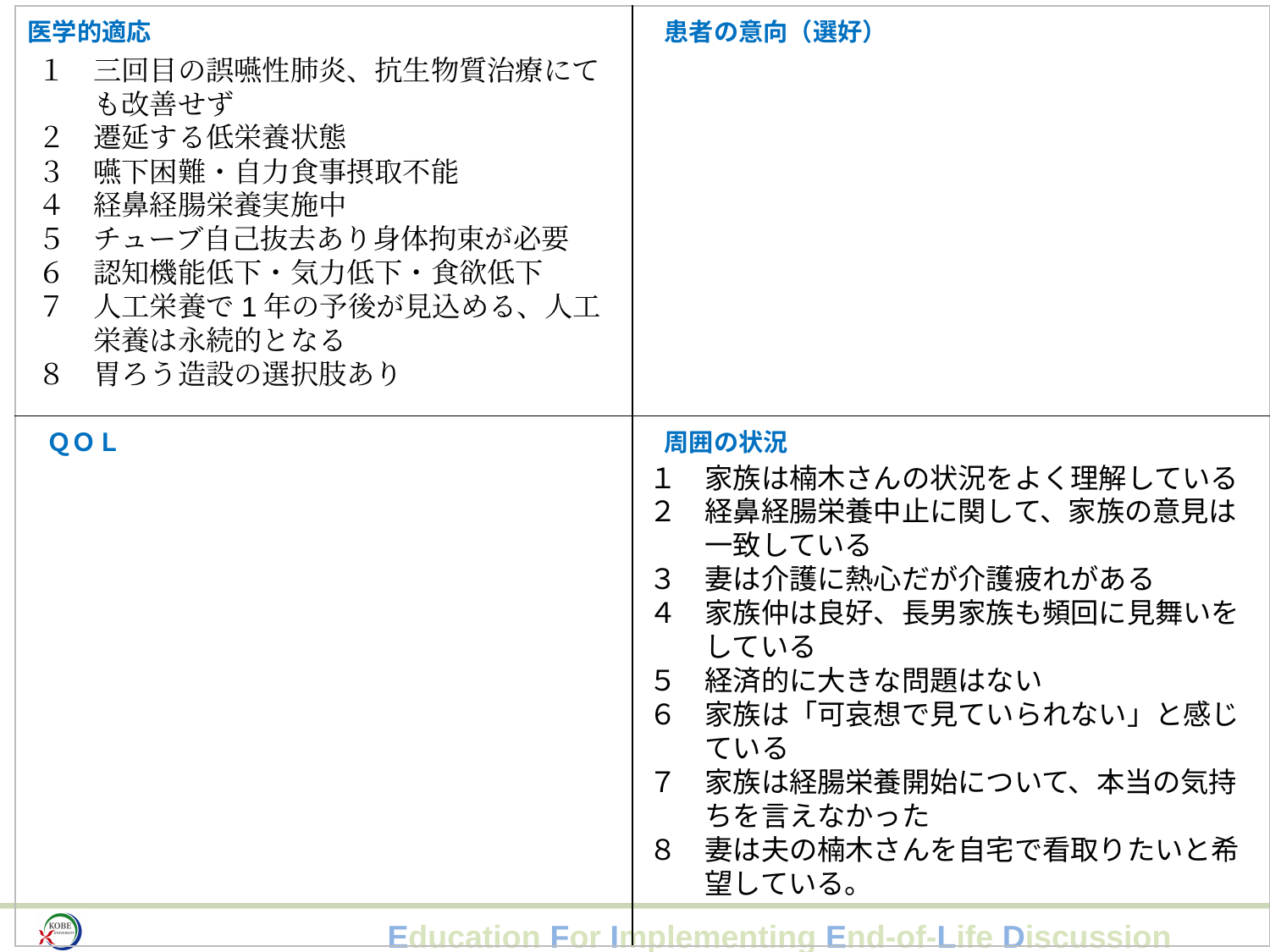

| 医学的適応 | 患者の意向（選好） |
| --- | --- |
| ＱＯＬ | 周囲の状況 |

１　三回目の誤嚥性肺炎、抗生物質治療にて
　　も改善せず
２　遷延する低栄養状態
３　嚥下困難・自力食事摂取不能
４　経鼻経腸栄養実施中
５　チューブ自己抜去あり身体拘束が必要
６　認知機能低下・気力低下・食欲低下
７　人工栄養で1年の予後が見込める、人工
　　栄養は永続的となる
８　胃ろう造設の選択肢あり
１　家族は楠木さんの状況をよく理解している
２　経鼻経腸栄養中止に関して、家族の意見は
　　一致している
３　妻は介護に熱心だが介護疲れがある
４　家族仲は良好、長男家族も頻回に見舞いを
　　している
５　経済的に大きな問題はない
６　家族は「可哀想で見ていられない」と感じ
　　ている
７　家族は経腸栄養開始について、本当の気持
　　ちを言えなかった
８　妻は夫の楠木さんを自宅で看取りたいと希
　　望している。